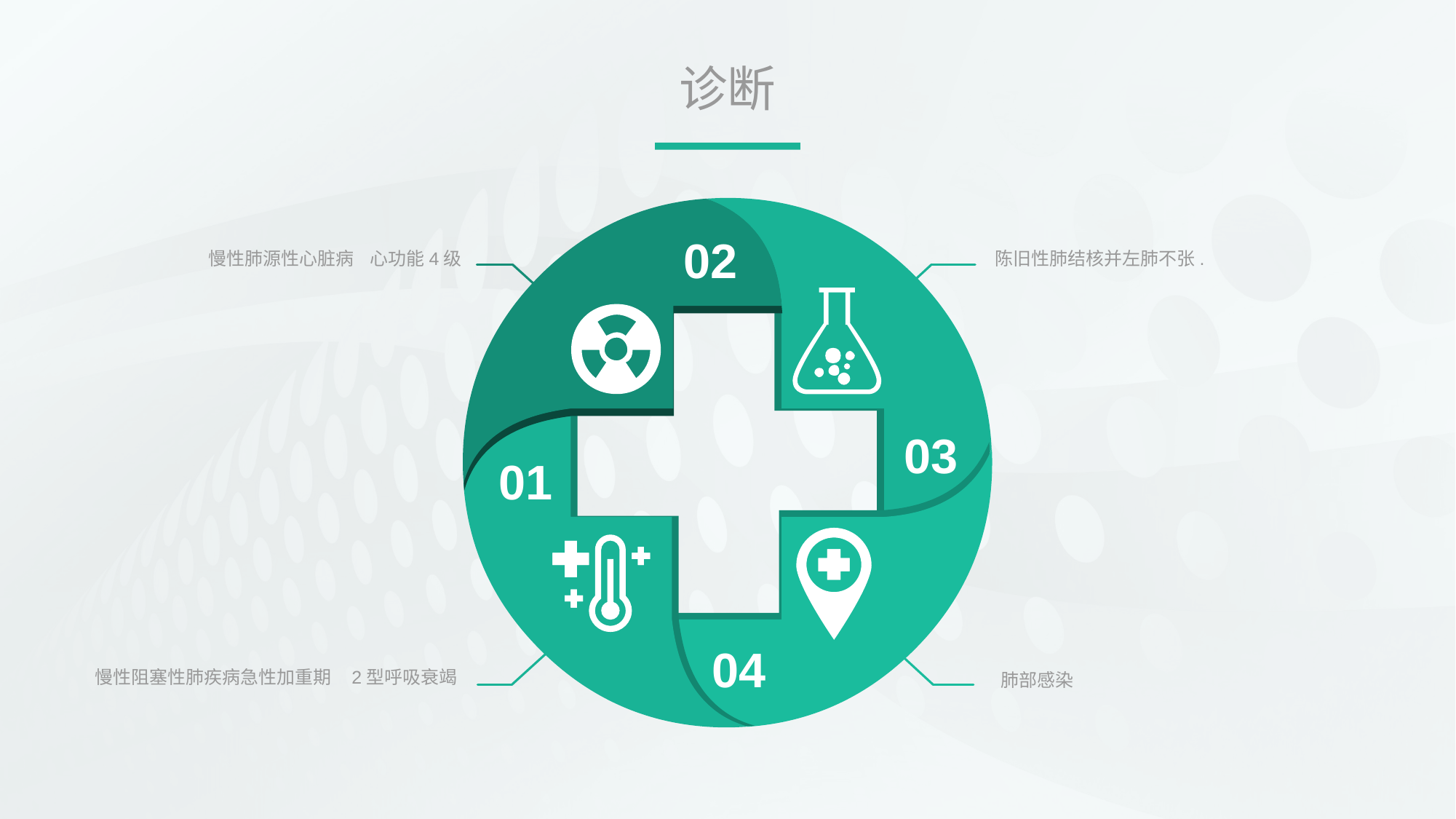

# 诊断

02
慢性肺源性心脏病    心功能4级

陈旧性肺结核并左肺不张.

03

01

04
慢性阻塞性肺疾病急性加重期    2型呼吸衰竭

肺部感染